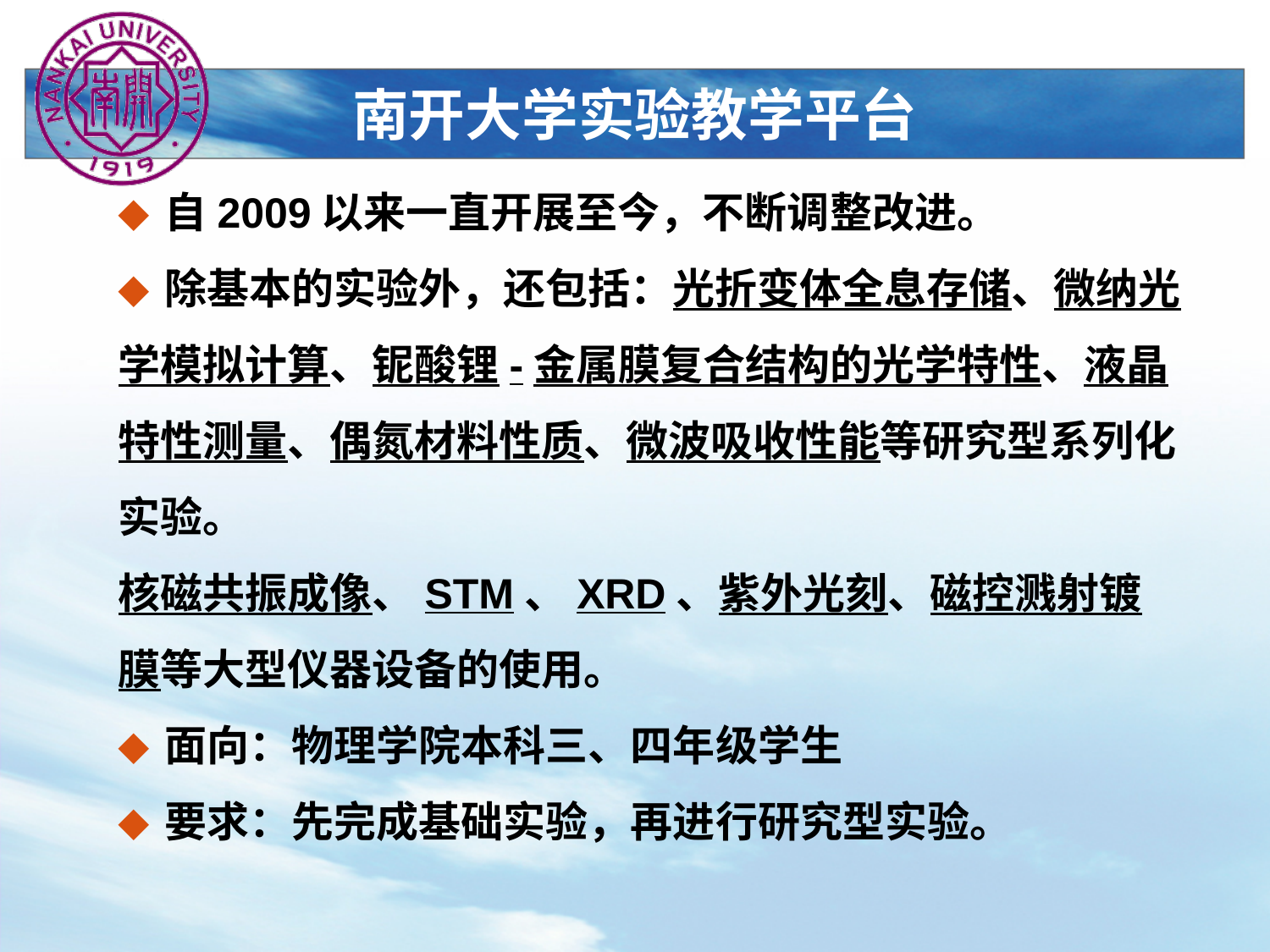

南开大学实验教学平台
◆ 自2009以来一直开展至今，不断调整改进。
◆ 除基本的实验外，还包括：光折变体全息存储、微纳光学模拟计算、铌酸锂-金属膜复合结构的光学特性、液晶特性测量、偶氮材料性质、微波吸收性能等研究型系列化实验。
核磁共振成像、STM、XRD、紫外光刻、磁控溅射镀膜等大型仪器设备的使用。
◆ 面向：物理学院本科三、四年级学生
◆ 要求：先完成基础实验，再进行研究型实验。